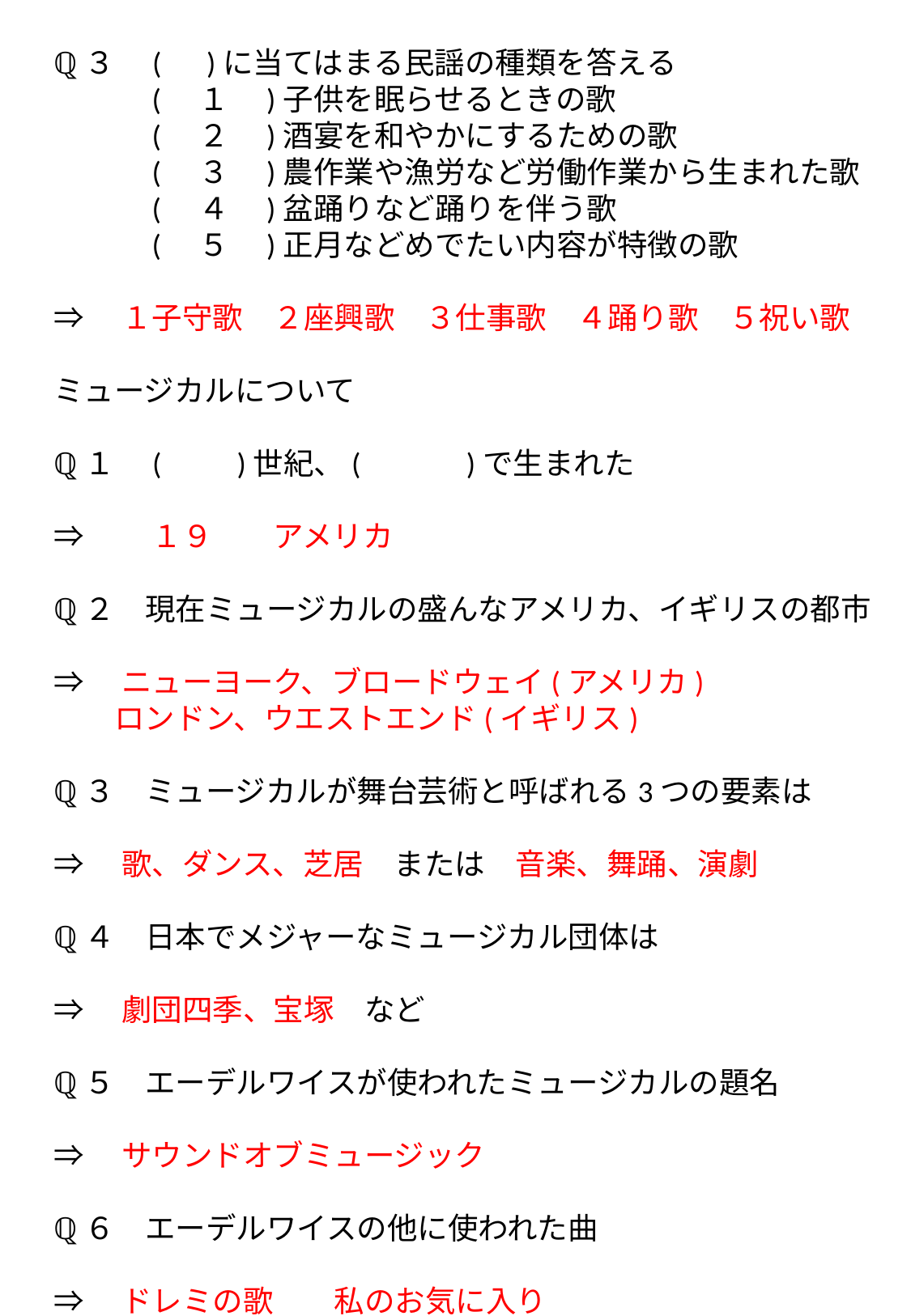

ℚ３　(　)に当てはまる民謡の種類を答える
　　　(　１　)子供を眠らせるときの歌
　　　(　２　)酒宴を和やかにするための歌
　　　(　３　)農作業や漁労など労働作業から生まれた歌
　　　(　４　)盆踊りなど踊りを伴う歌
　　　(　５　)正月などめでたい内容が特徴の歌

⇒　１子守歌　２座興歌　３仕事歌　４踊り歌　５祝い歌

ミュージカルについて

ℚ１　(　　)世紀、(　　　)で生まれた

⇒　　１９　　アメリカ

ℚ２　現在ミュージカルの盛んなアメリカ、イギリスの都市

⇒　ニューヨーク、ブロードウェイ(アメリカ)
　　ロンドン、ウエストエンド(イギリス)

ℚ３　ミュージカルが舞台芸術と呼ばれる3つの要素は

⇒　歌、ダンス、芝居　または　音楽、舞踊、演劇

ℚ４　日本でメジャーなミュージカル団体は

⇒　劇団四季、宝塚　など

ℚ５　エーデルワイスが使われたミュージカルの題名

⇒　サウンドオブミュージック

ℚ６　エーデルワイスの他に使われた曲

⇒　ドレミの歌　　私のお気に入り